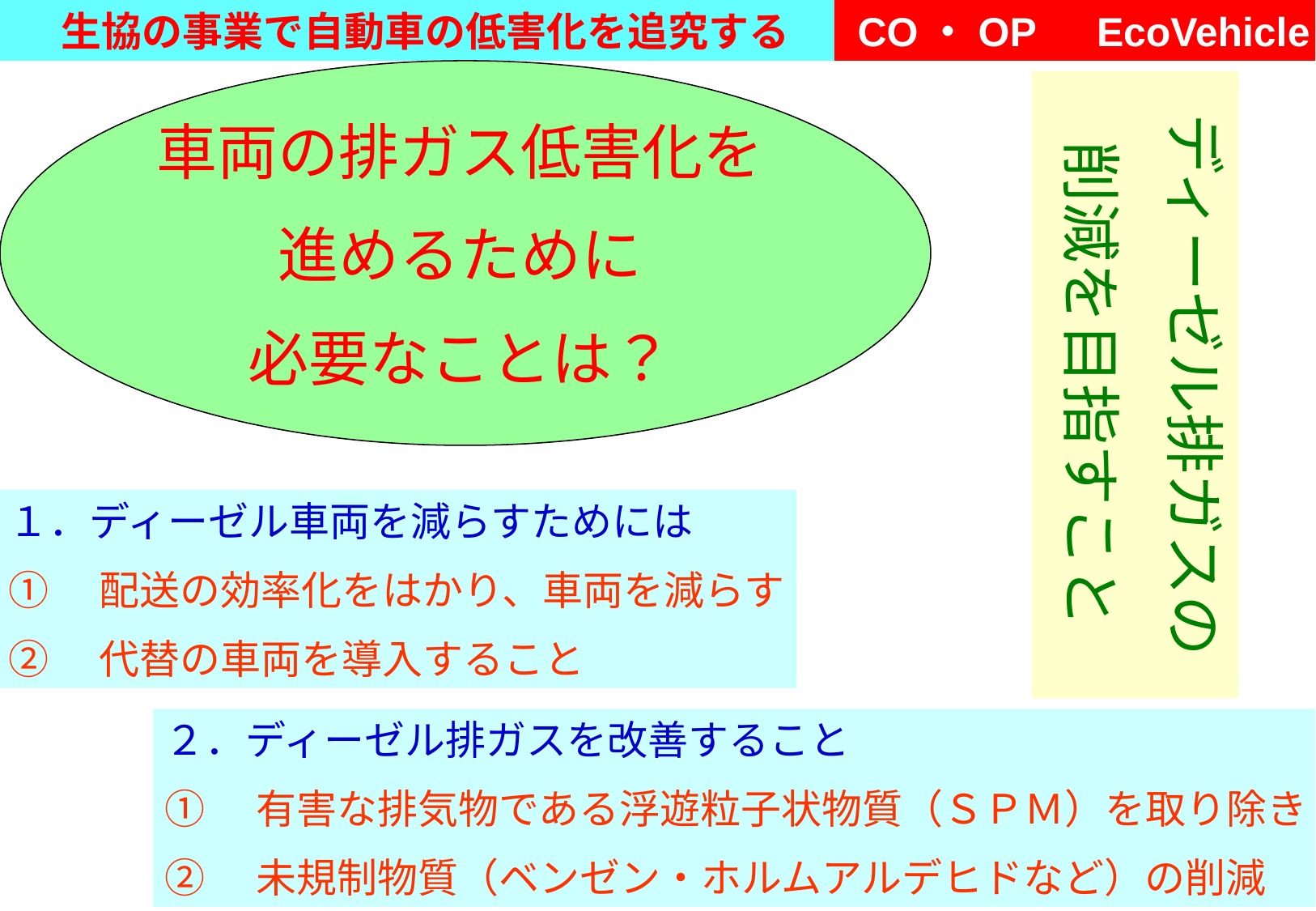

車両の排ガス低害化を
進めるために
必要なことは？
ディーゼル排ガスの
削減を目指すこと
１．ディーゼル車両を減らすためには
①　配送の効率化をはかり、車両を減らす
②　代替の車両を導入すること
２．ディーゼル排ガスを改善すること
①　有害な排気物である浮遊粒子状物質（ＳＰＭ）を取り除き
②　未規制物質（ベンゼン・ホルムアルデヒドなど）の削減